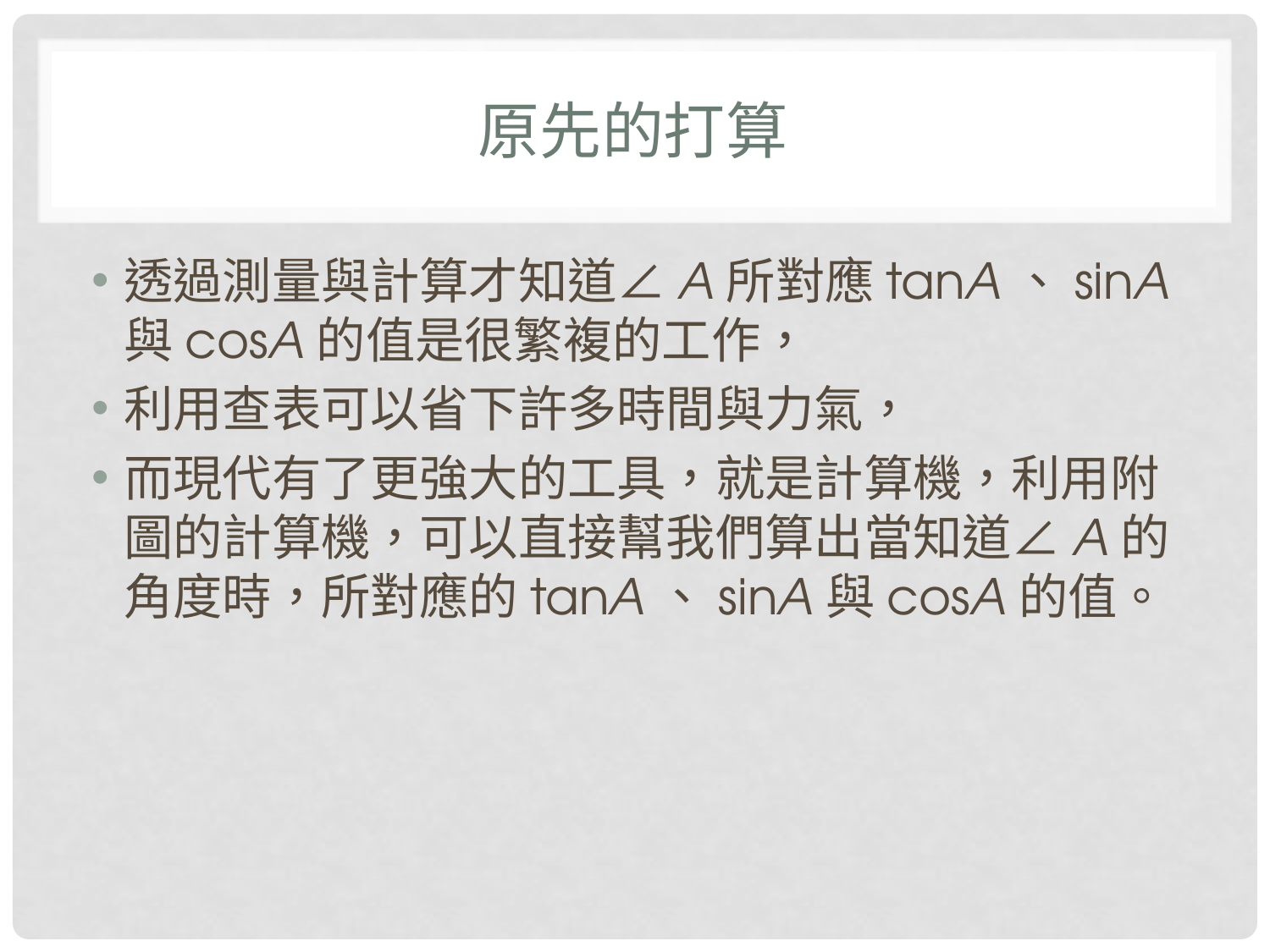

# 原先的打算
透過測量與計算才知道∠A所對應tanA、sinA與cosA的值是很繁複的工作，
利用查表可以省下許多時間與力氣，
而現代有了更強大的工具，就是計算機，利用附圖的計算機，可以直接幫我們算出當知道∠A的角度時，所對應的tanA、sinA與cosA的值。